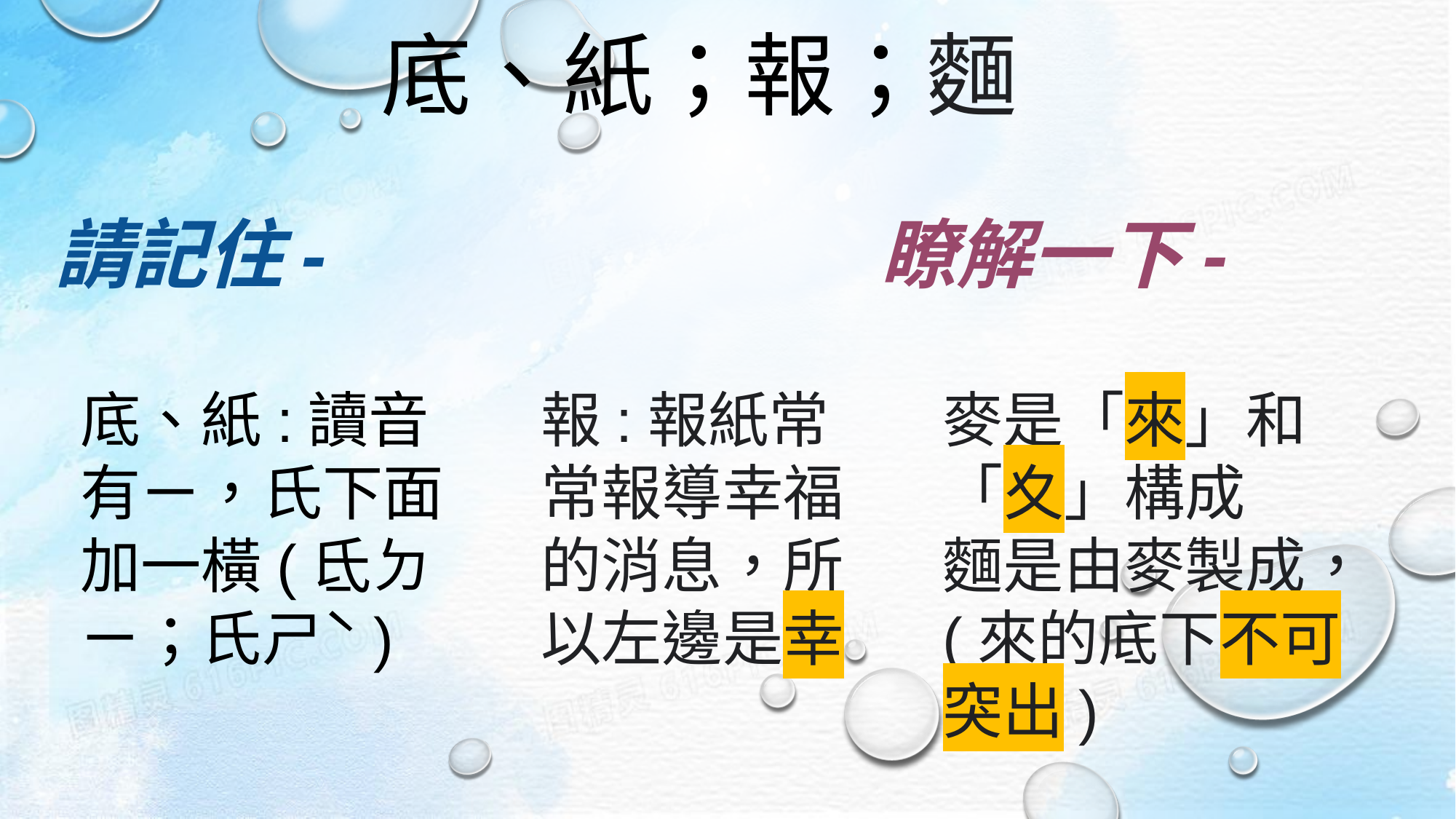

# 底、紙；報；麵
請記住-
瞭解一下-
底、紙:讀音有ㄧ，氏下面加一橫(氐ㄉㄧ；氏ㄕˋ)
報:報紙常常報導幸福的消息，所以左邊是幸
麥是「來」和「夊」構成
麵是由麥製成，(來的底下不可突出)